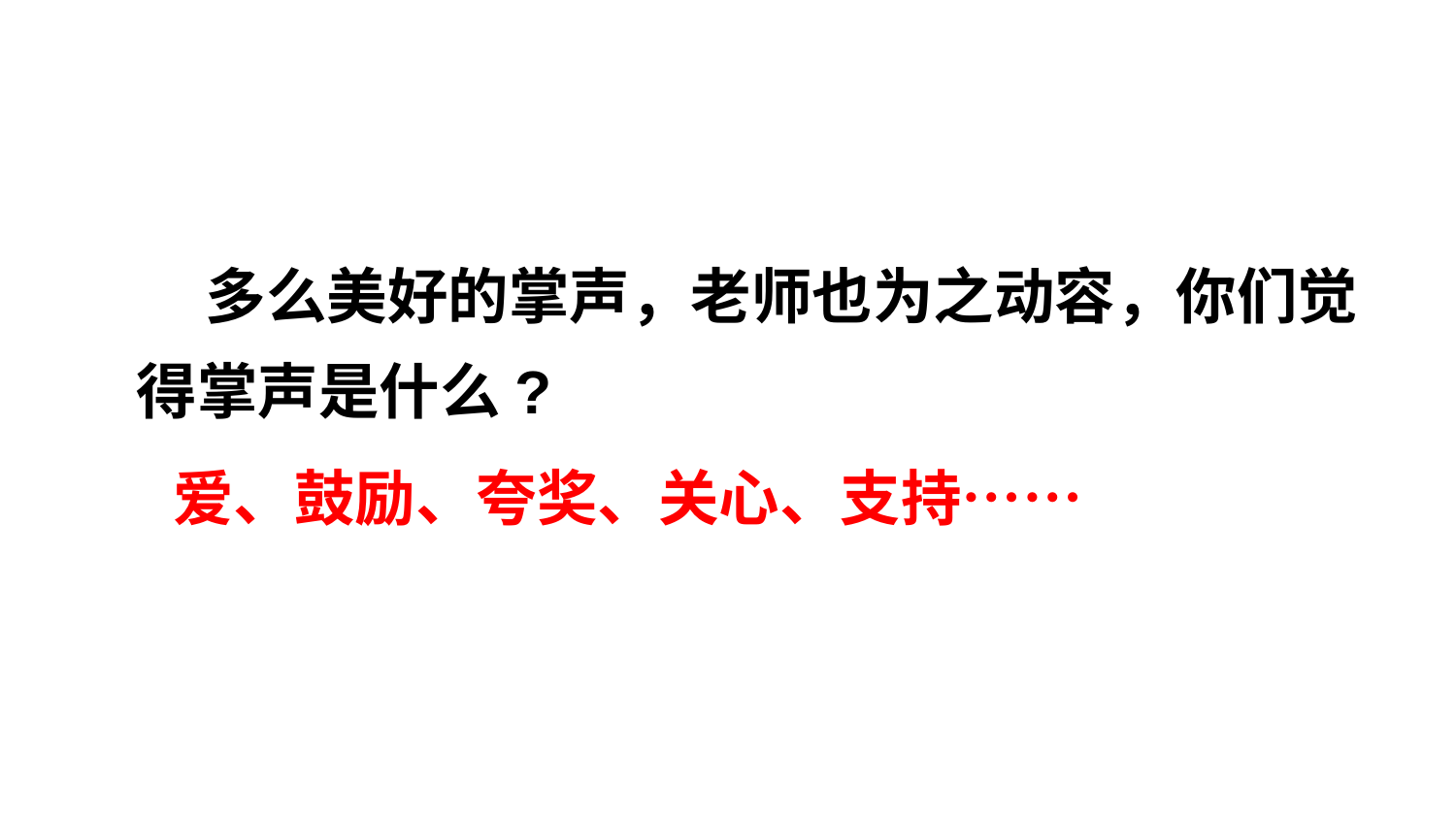

多么美好的掌声，老师也为之动容，你们觉得掌声是什么?

爱、鼓励、夸奖、关心、支持……